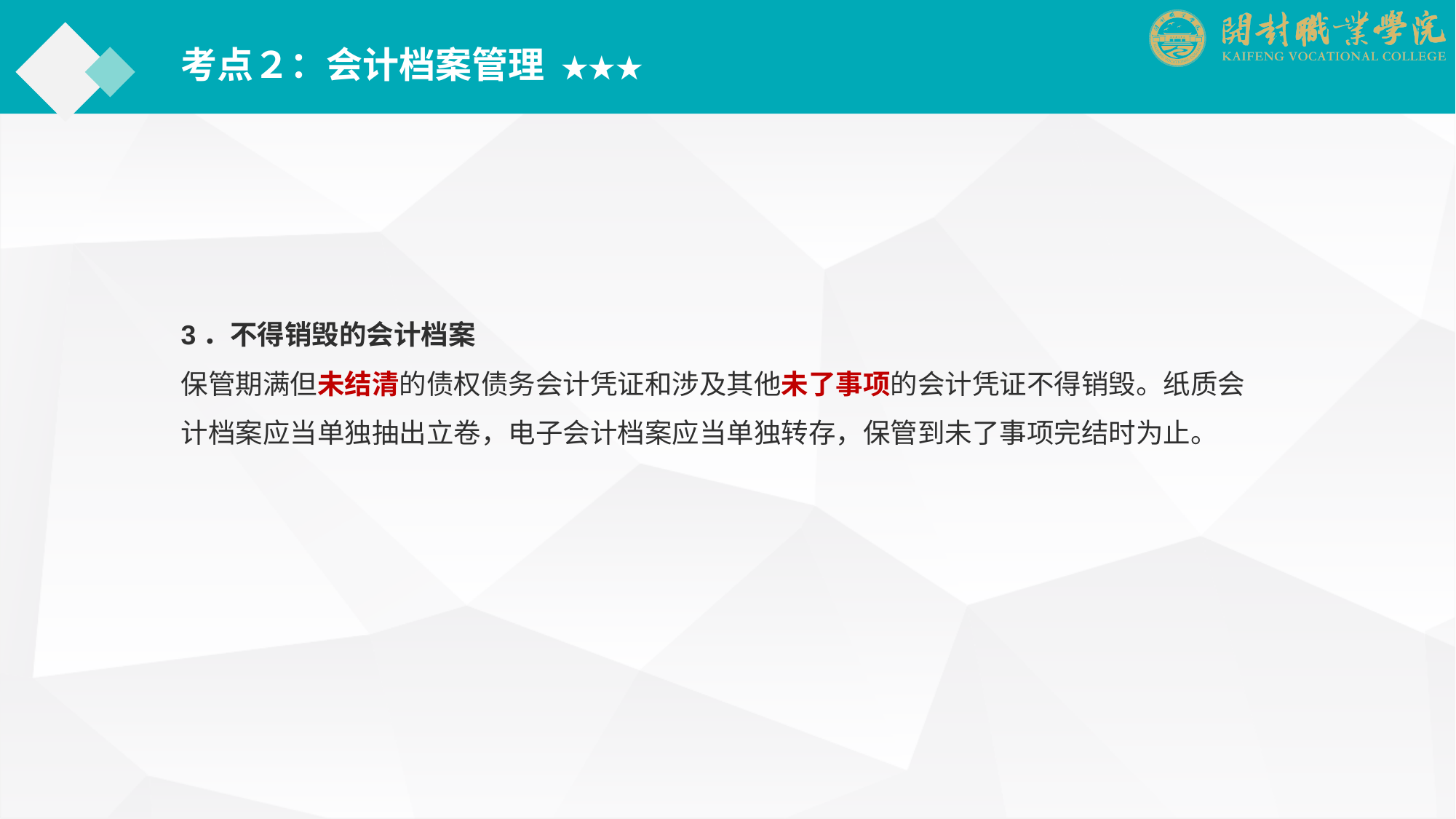

考点２：会计档案管理  ★★★
3．不得销毁的会计档案
保管期满但未结清的债权债务会计凭证和涉及其他未了事项的会计凭证不得销毁。纸质会计档案应当单独抽出立卷，电子会计档案应当单独转存，保管到未了事项完结时为止。